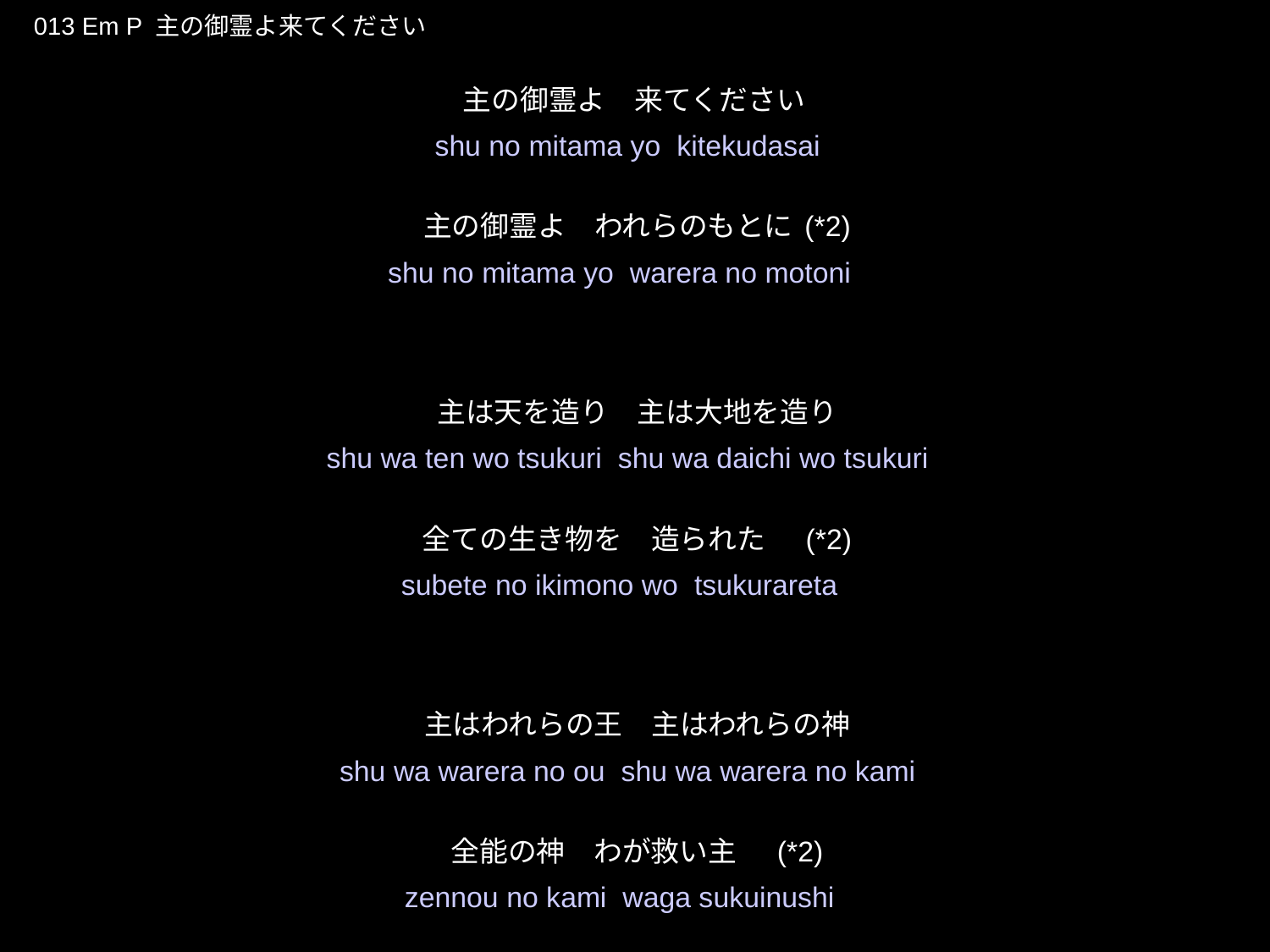

しゅのみたまよきてください
★P
013 Em P 主の御霊よ来てください
主の御霊よ　来てください
主の御霊よ　われらのもとに(*2)
主は天を造り　主は大地を造り
全ての生き物を　造られた　(*2)
主はわれらの王　主はわれらの神
全能の神　わが救い主　(*2)
★３
shu no mitama yo  kitekudasai
shu no mitama yo  warera no motoni
shu wa ten wo tsukuri  shu wa daichi wo tsukuri
subete no ikimono wo  tsukurareta
shu wa warera no ou  shu wa warera no kami
zennou no kami  waga sukuinushi